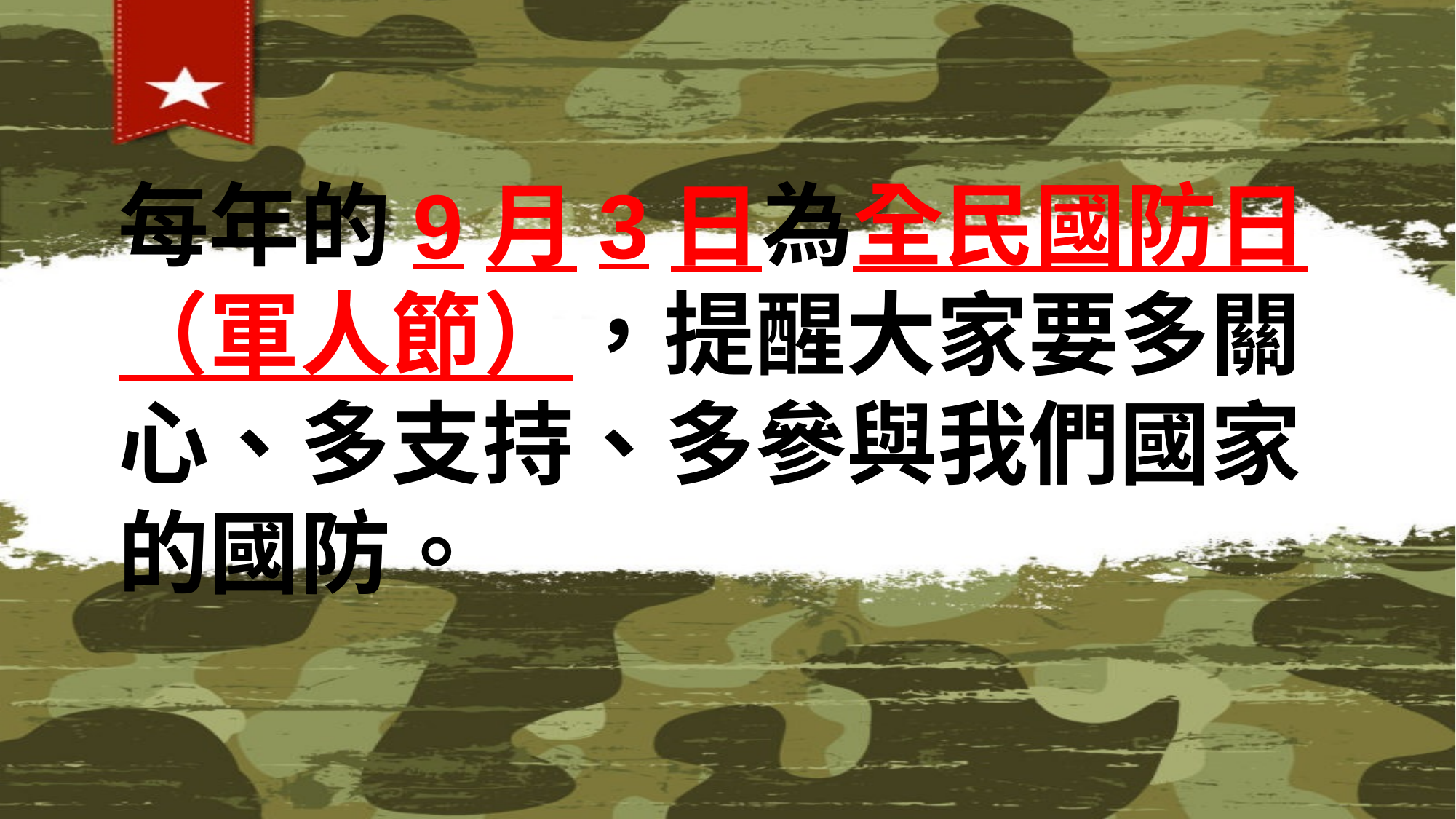

每年的9月3日為全民國防日（軍人節），提醒大家要多關心、多支持、多參與我們國家的國防。